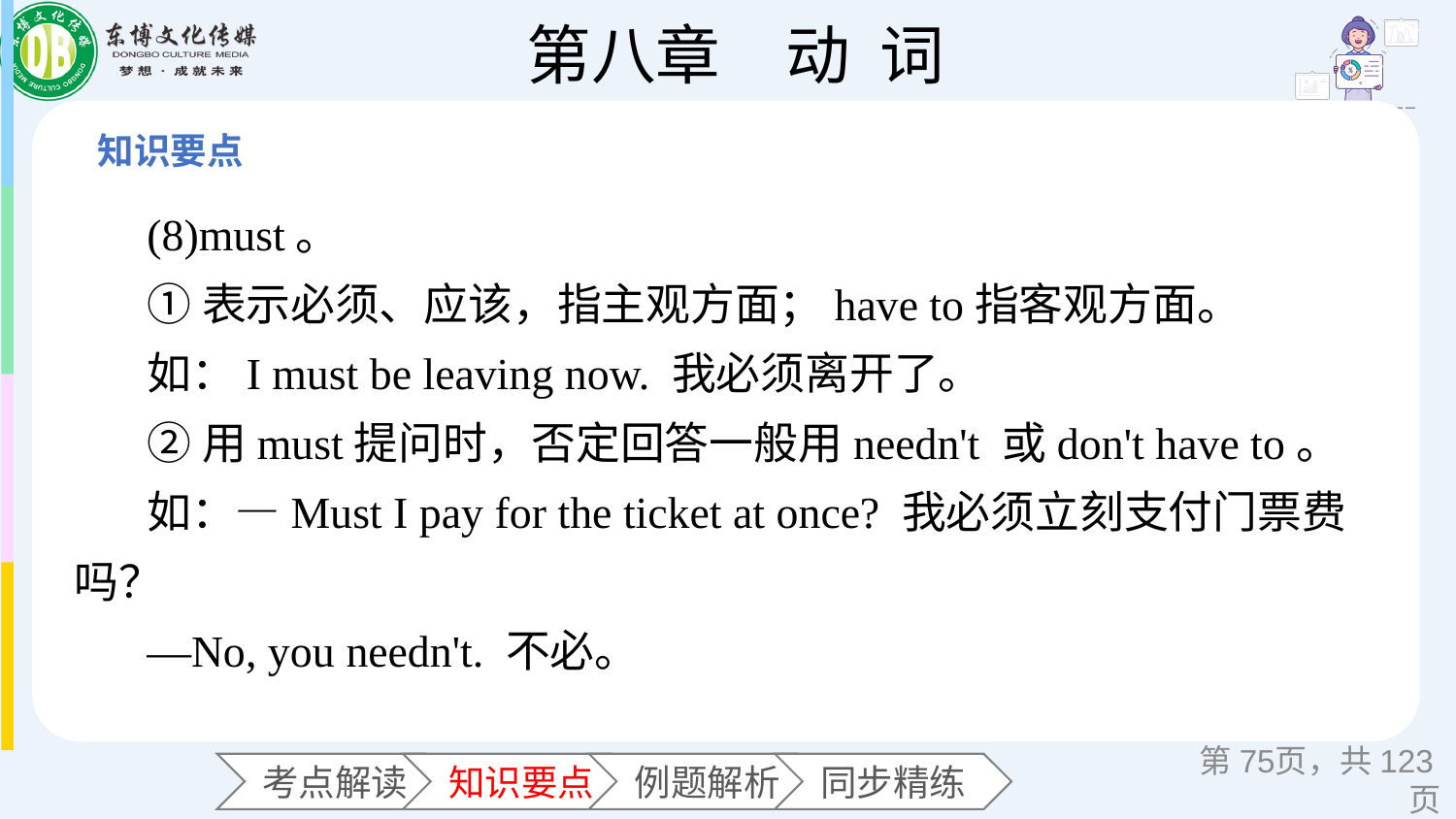

(8)must。
①表示必须、应该，指主观方面；have to指客观方面。
如：I must be leaving now. 我必须离开了。
②用must提问时，否定回答一般用needn't 或don't have to。
如：—Must I pay for the ticket at once? 我必须立刻支付门票费吗？
—No, you needn't. 不必。
第75页，共123页